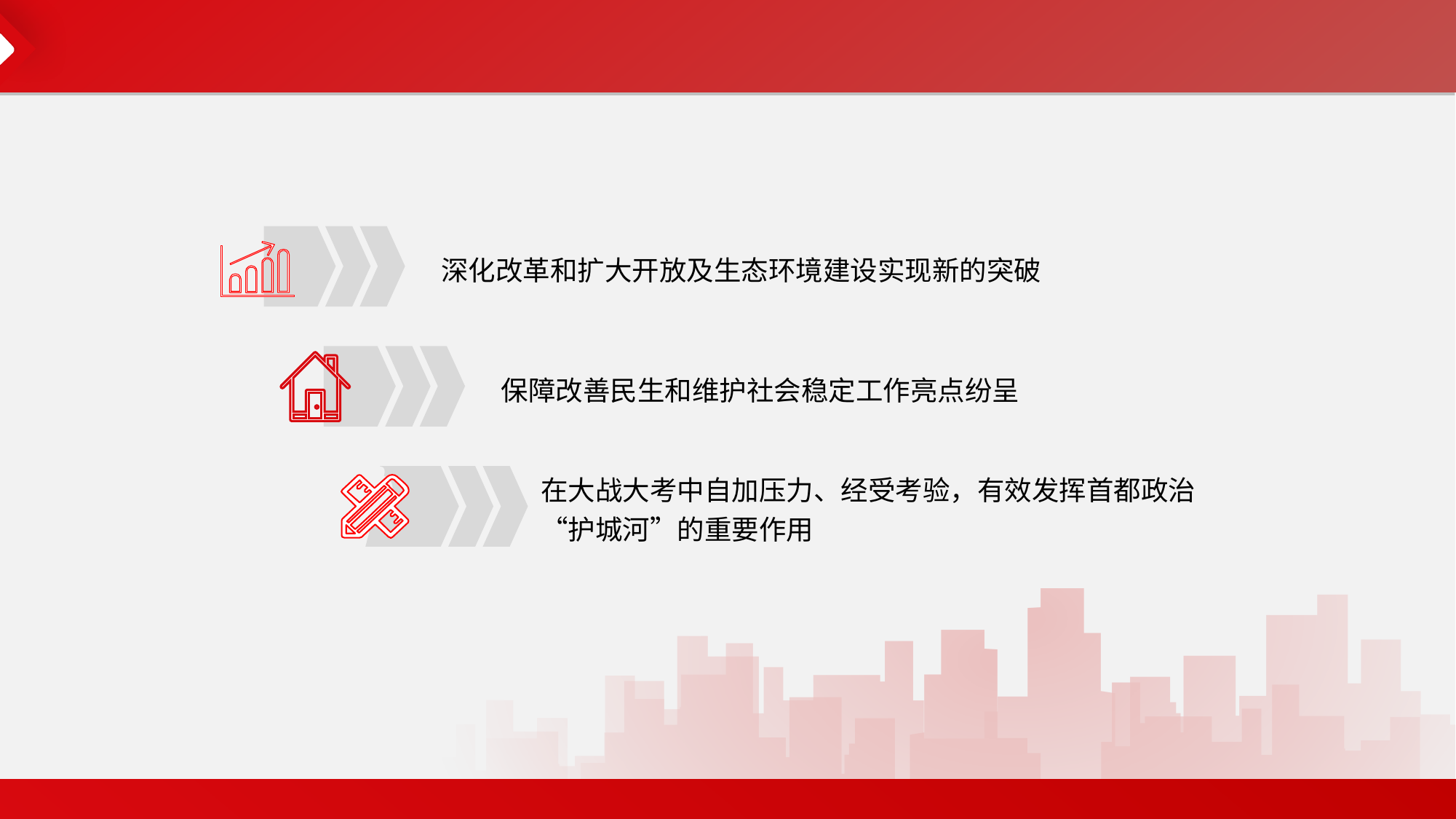

深化改革和扩大开放及生态环境建设实现新的突破

保障改善民生和维护社会稳定工作亮点纷呈
在大战大考中自加压力、经受考验，有效发挥首都政治“护城河”的重要作用